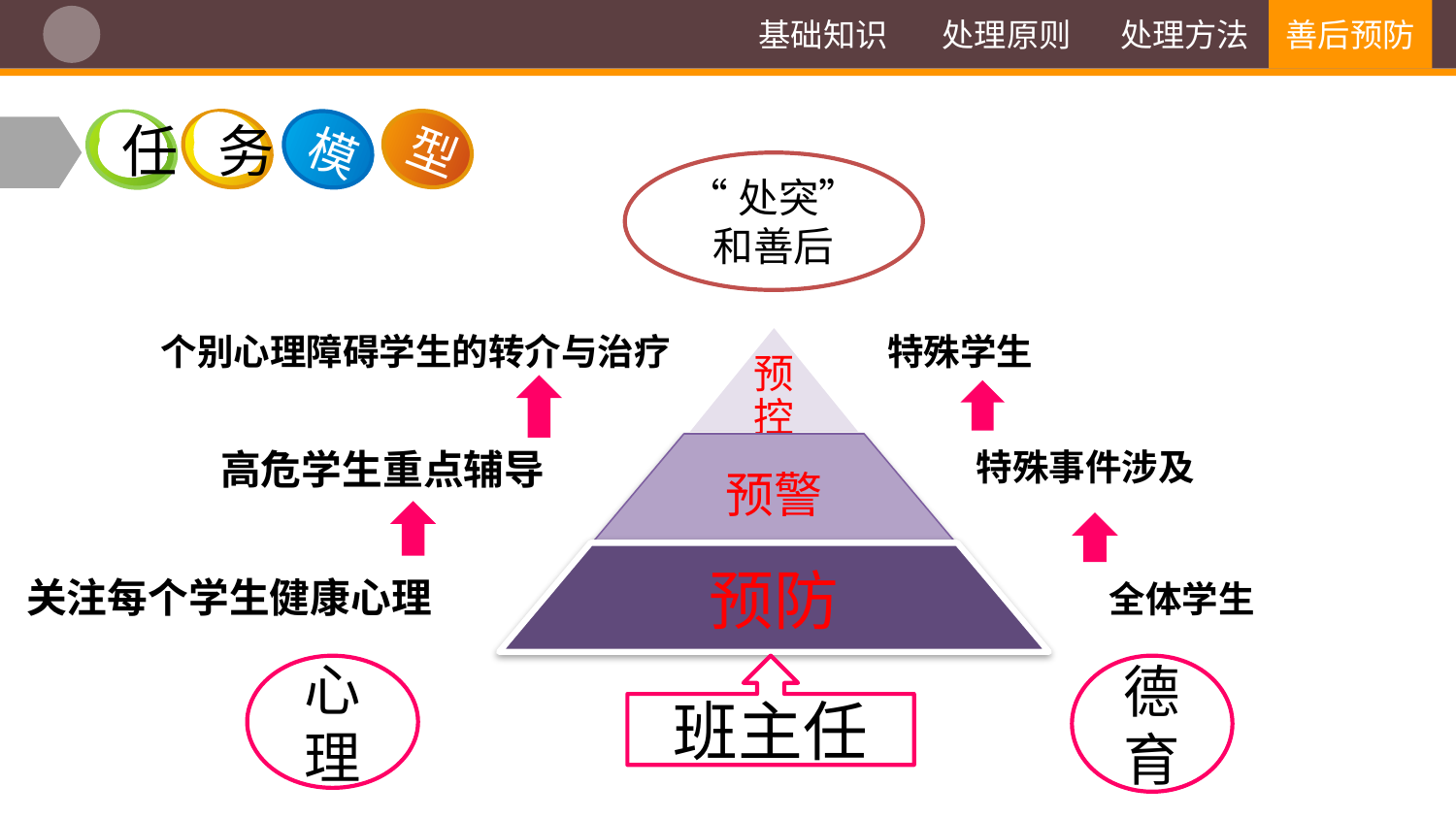

基础知识
处理原则
处理方法
善后预防

务
型
模

任

“处突”和善后
特殊学生
个别心理障碍学生的转介与治疗
预控
预警
预防

高危学生重点辅导
特殊事件涉及

关注每个学生健康心理
全体学生
班主任
德育
心理